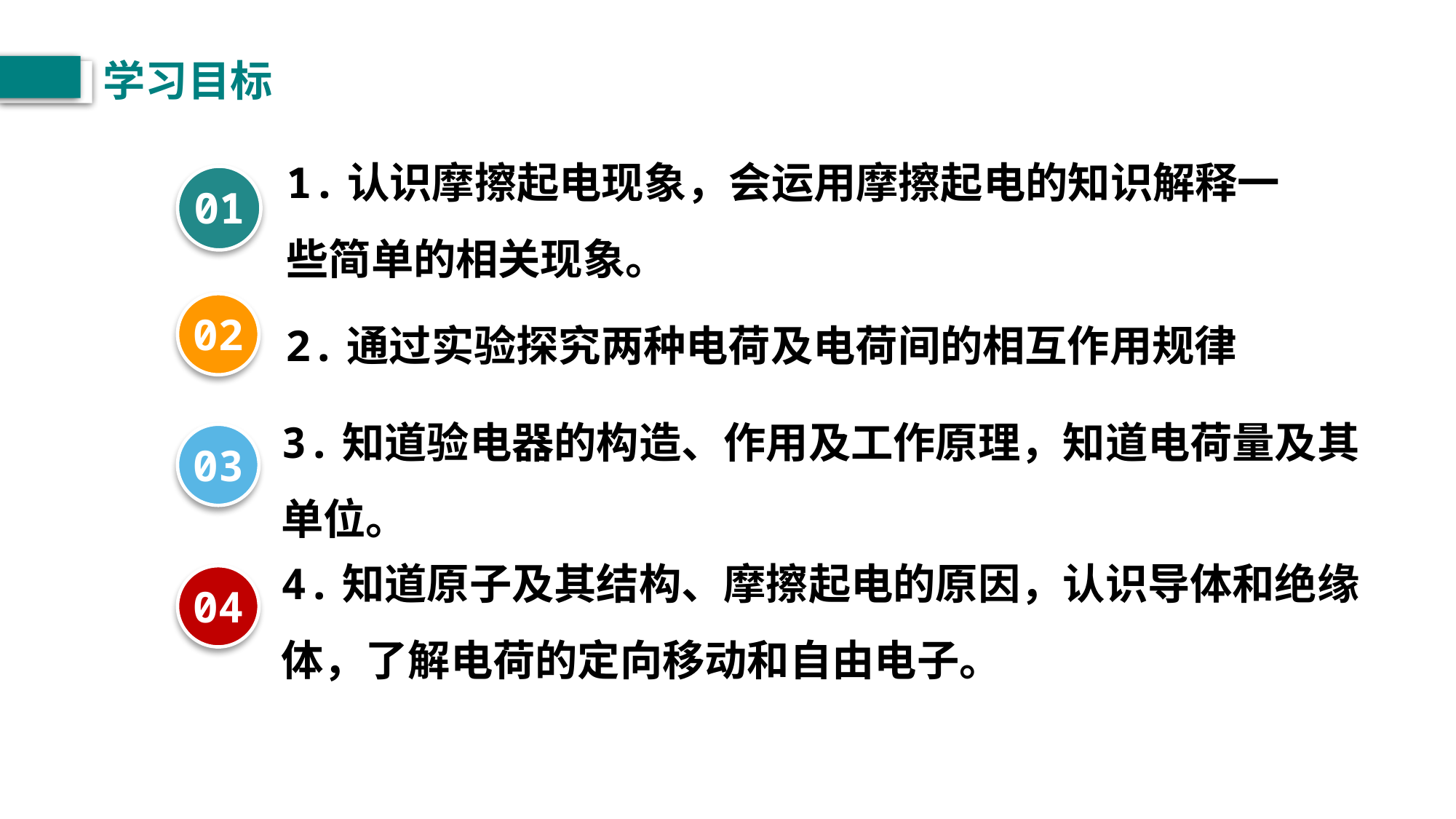

学习目标

1.认识摩擦起电现象，会运用摩擦起电的知识解释一些简单的相关现象。

01

02
2.通过实验探究两种电荷及电荷间的相互作用规律
3.知道验电器的构造、作用及工作原理，知道电荷量及其单位。

03
4.知道原子及其结构、摩擦起电的原因，认识导体和绝缘体，了解电荷的定向移动和自由电子。

04